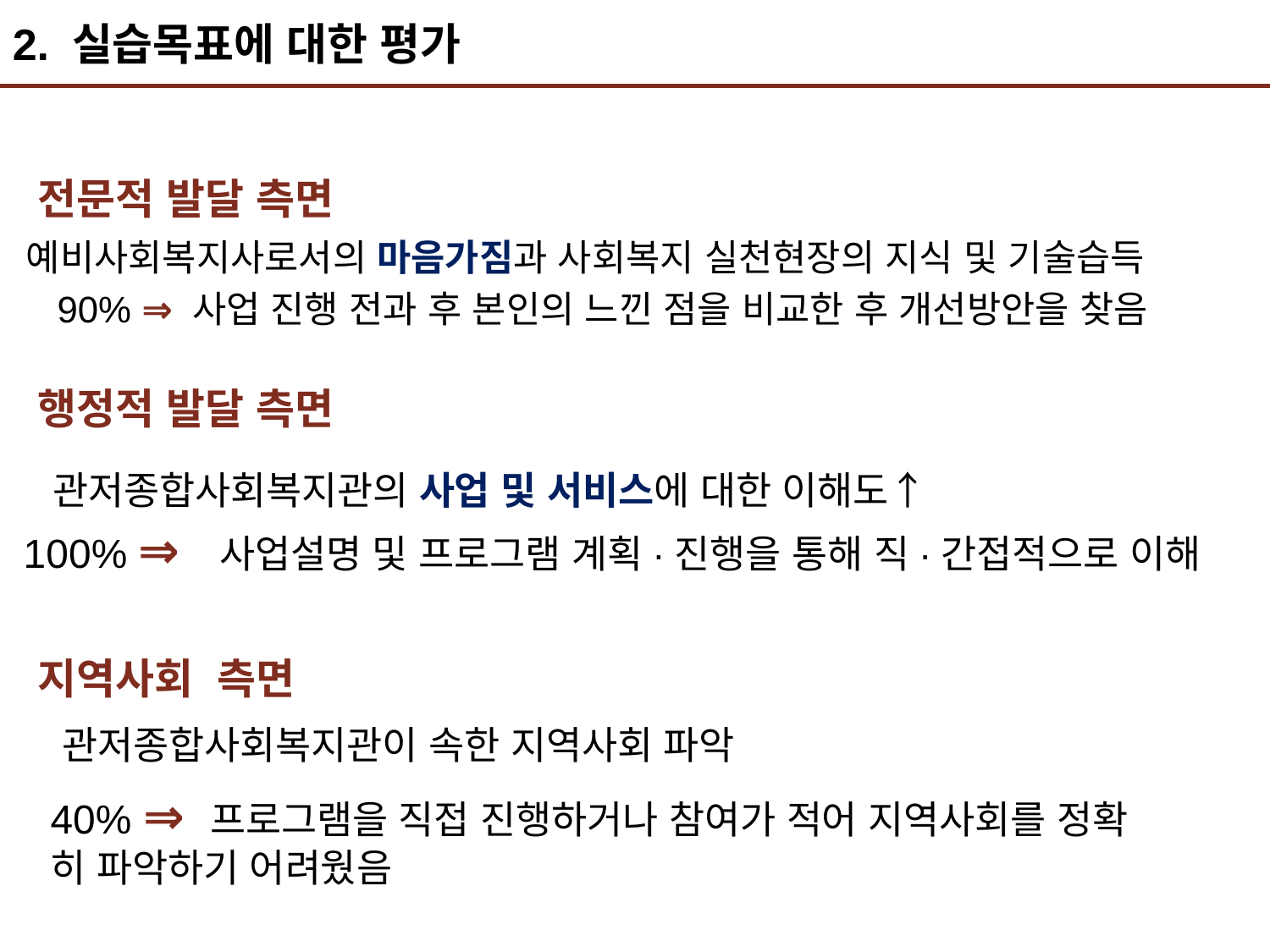

2. 실습목표에 대한 평가
전문적 발달 측면
예비사회복지사로서의 마음가짐과 사회복지 실천현장의 지식 및 기술습득
90% ⇒ 사업 진행 전과 후 본인의 느낀 점을 비교한 후 개선방안을 찾음
행정적 발달 측면
관저종합사회복지관의 사업 및 서비스에 대한 이해도↑
100% ⇒  사업설명 및 프로그램 계획·진행을 통해 직·간접적으로 이해
지역사회  측면
관저종합사회복지관이 속한 지역사회 파악
40% ⇒ 프로그램을 직접 진행하거나 참여가 적어 지역사회를 정확	   히 파악하기 어려웠음